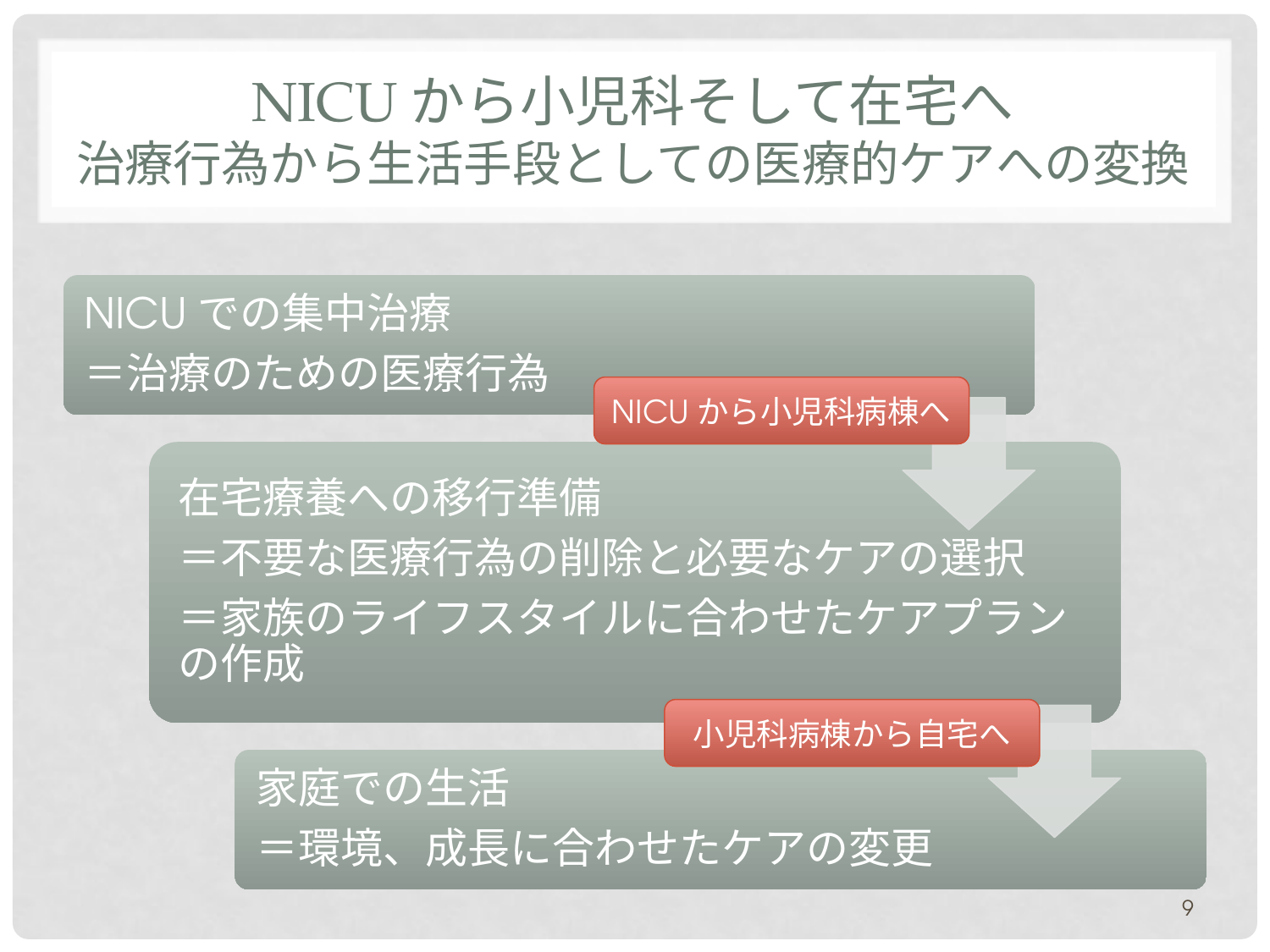

# NICUから小児科そして在宅へ 治療行為から生活手段としての医療的ケアへの変換
NICUでの集中治療
＝治療のための医療行為
在宅療養への移行準備
＝不要な医療行為の削除と必要なケアの選択
＝家族のライフスタイルに合わせたケアプランの作成
家庭での生活
＝環境、成長に合わせたケアの変更

NICUから小児科病棟へ
小児科病棟から自宅へ
9